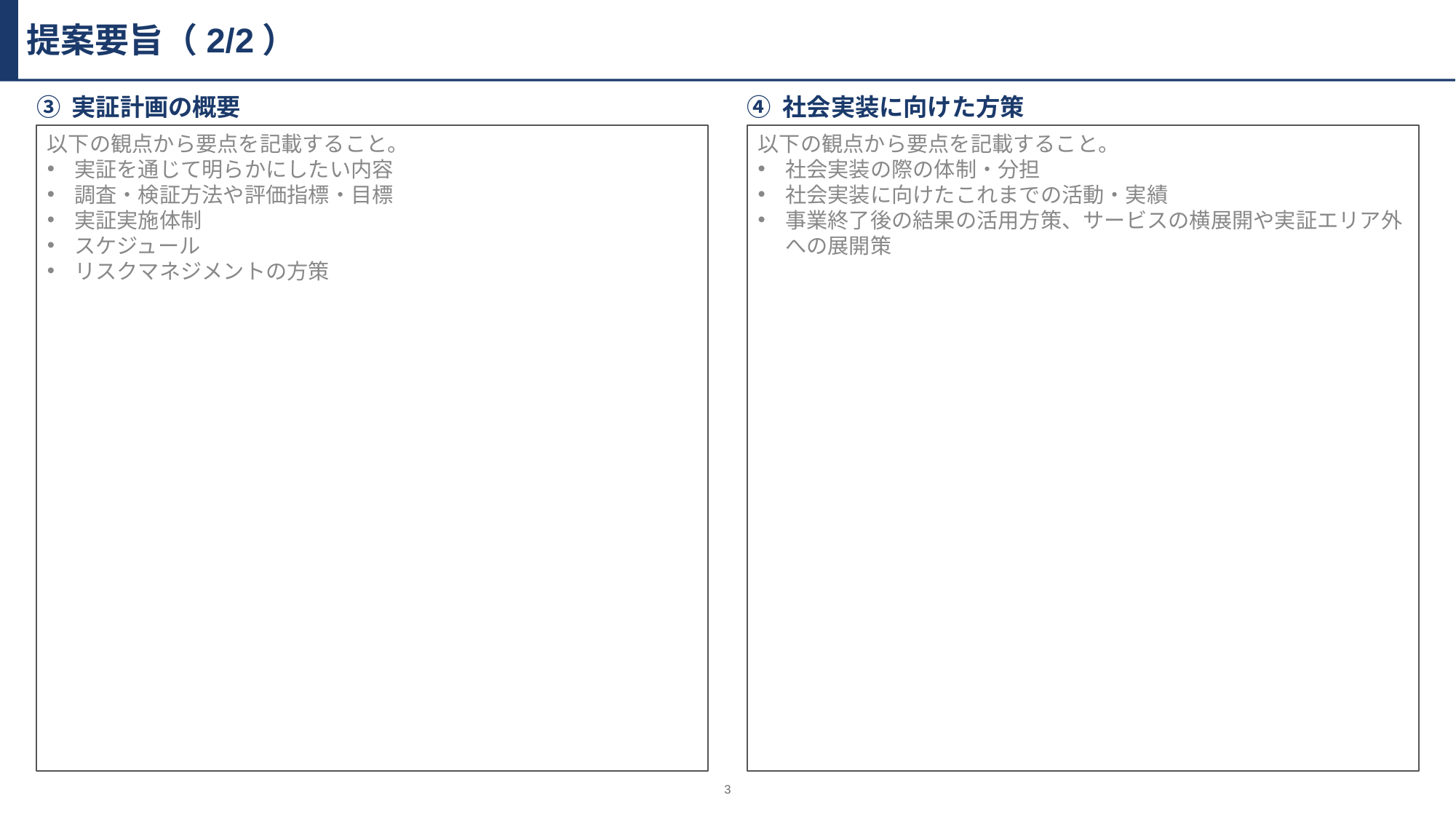

提案要旨（2/2）

③ 実証計画の概要
④ 社会実装に向けた方策
以下の観点から要点を記載すること。
実証を通じて明らかにしたい内容
調査・検証方法や評価指標・目標
実証実施体制
スケジュール
リスクマネジメントの方策
以下の観点から要点を記載すること。
社会実装の際の体制・分担
社会実装に向けたこれまでの活動・実績
事業終了後の結果の活用方策、サービスの横展開や実証エリア外への展開策